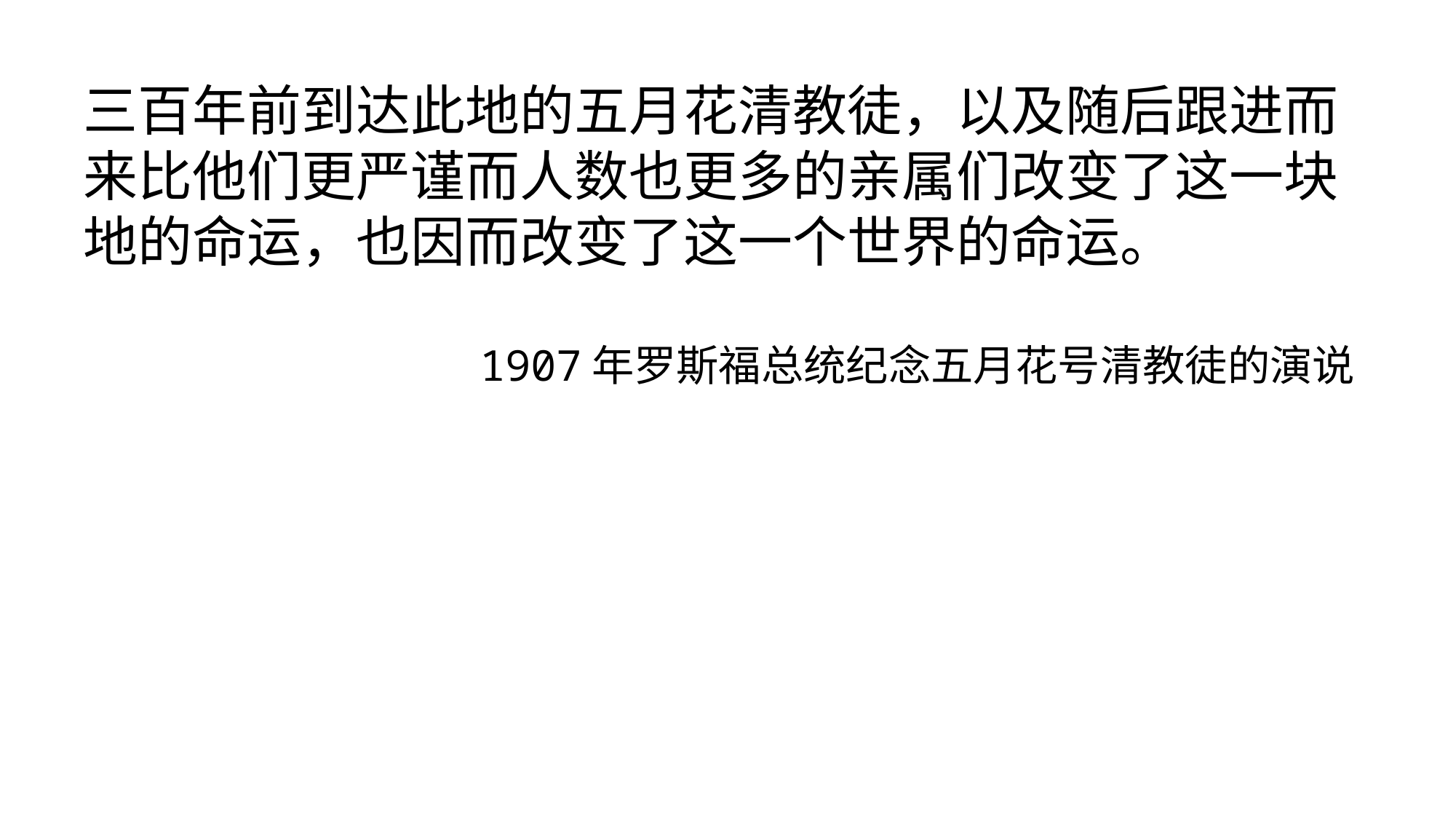

三百年前到达此地的五月花清教徒，以及随后跟进而来比他们更严谨而人数也更多的亲属们改变了这一块地的命运，也因而改变了这一个世界的命运。

1907年罗斯福总统纪念五月花号清教徒的演说